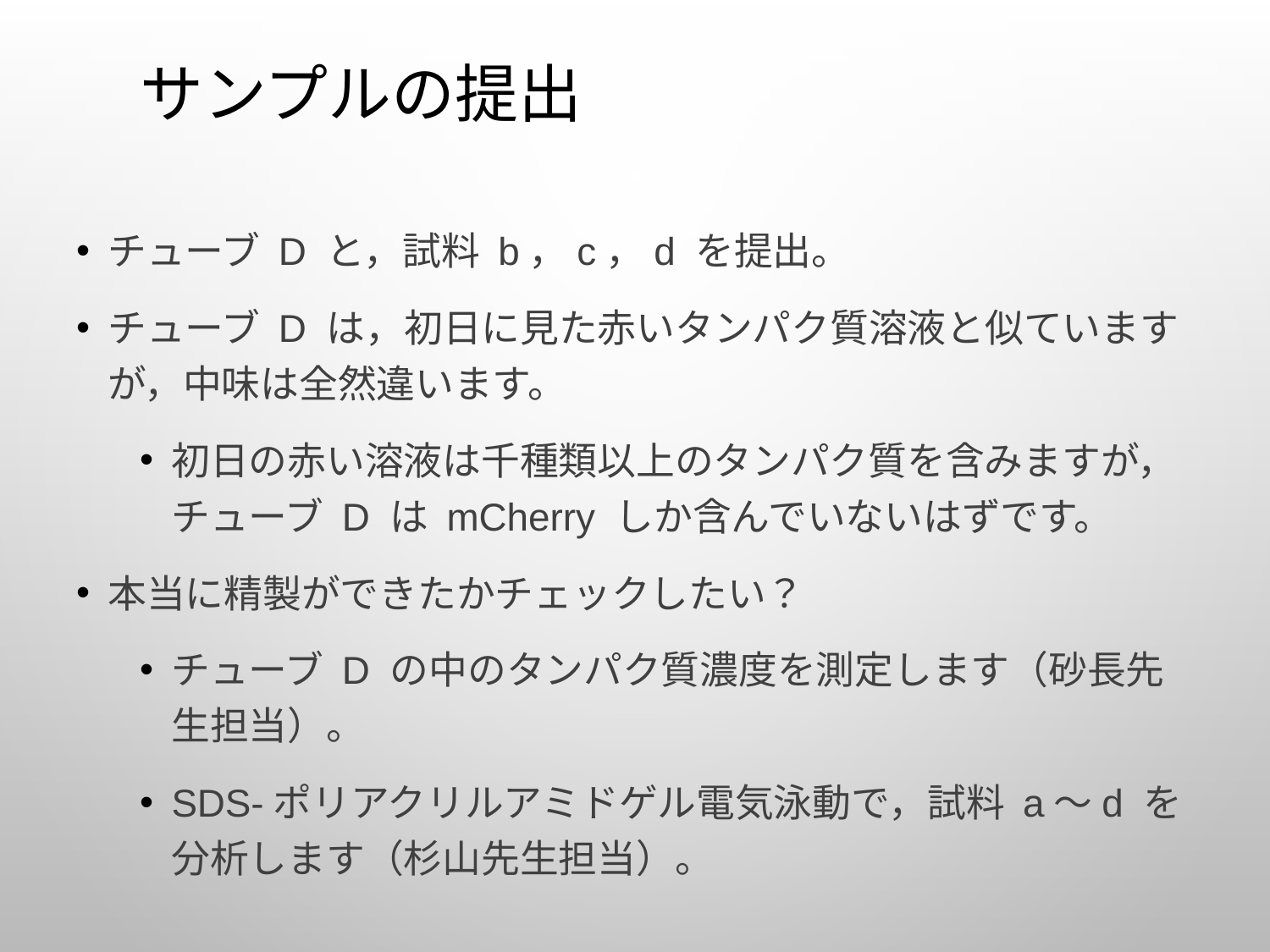

# サンプルの提出
チューブ D と，試料 b，c，d を提出。
チューブ D は，初日に見た赤いタンパク質溶液と似ていますが，中味は全然違います。
初日の赤い溶液は千種類以上のタンパク質を含みますが，チューブ D は mCherry しか含んでいないはずです。
本当に精製ができたかチェックしたい？
チューブ D の中のタンパク質濃度を測定します（砂長先生担当）。
SDS-ポリアクリルアミドゲル電気泳動で，試料 a〜d を分析します（杉山先生担当）。